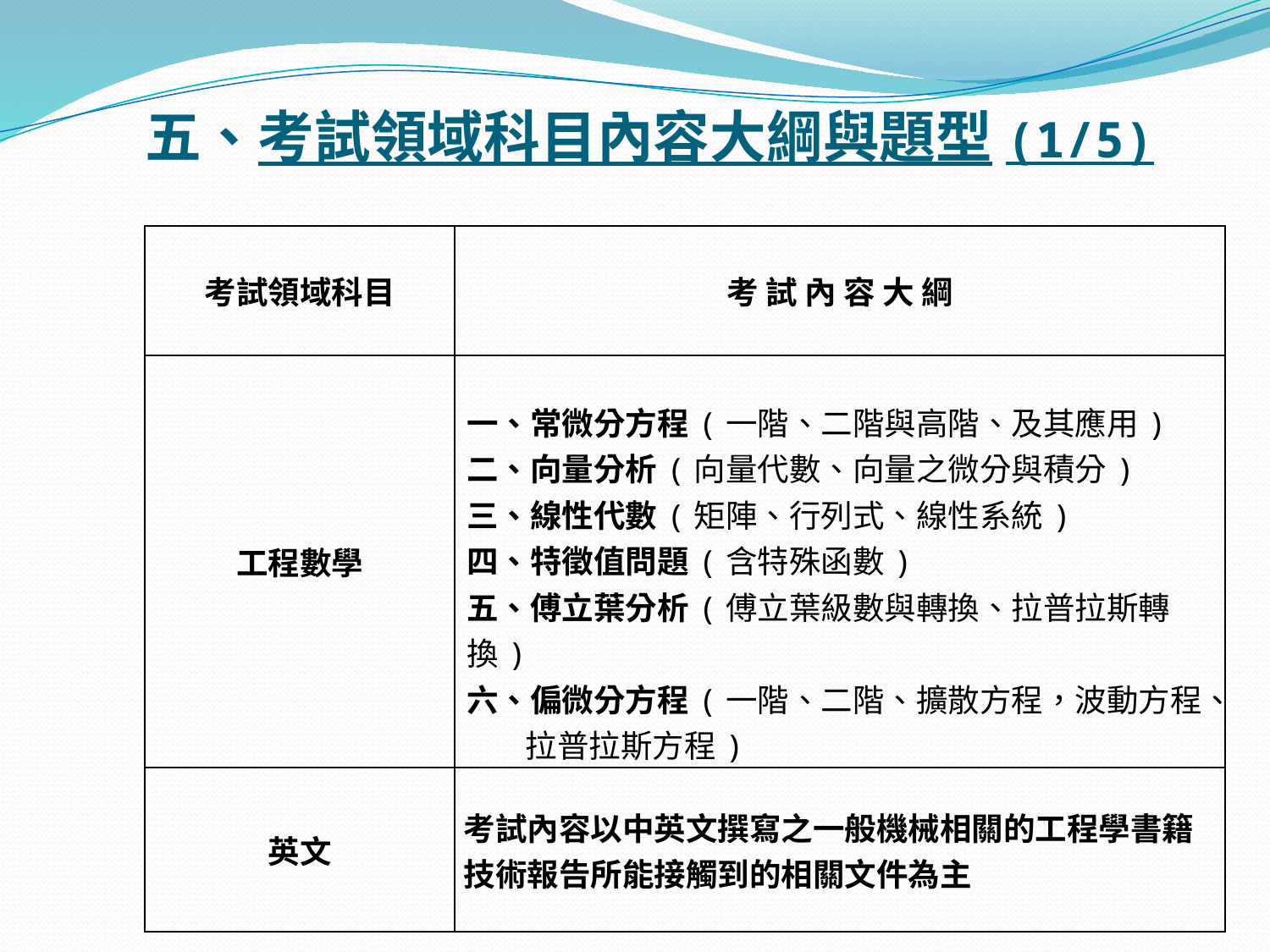

# 五、考試領域科目內容大綱與題型(1/5)
| 考試領域科目 | 考 試 內 容 大 綱 |
| --- | --- |
| 工程數學 | 一、常微分方程(一階、二階與高階、及其應用) 二、向量分析(向量代數、向量之微分與積分) 三、線性代數(矩陣、行列式、線性系統) 四、特徵值問題(含特殊函數) 五、傅立葉分析(傅立葉級數與轉換、拉普拉斯轉換) 六、偏微分方程(一階、二階、擴散方程，波動方程、 拉普拉斯方程) |
| 英文 | 考試內容以中英文撰寫之一般機械相關的工程學書籍技術報告所能接觸到的相關文件為主 |